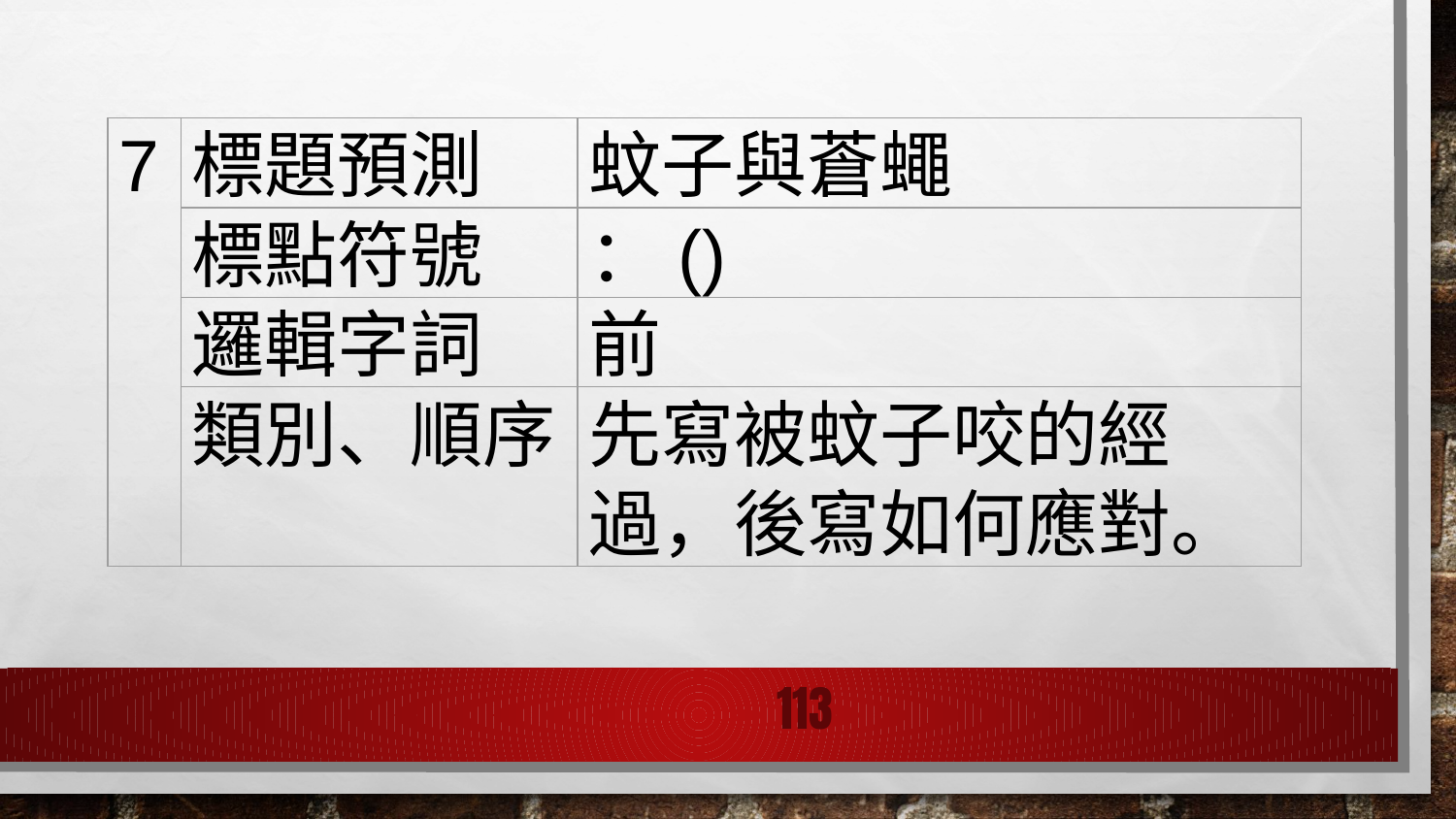

| 7 | 標題預測 | 蚊子與蒼蠅 |
| --- | --- | --- |
|  | 標點符號 | ：() |
|  | 邏輯字詞 | 前 |
|  | 類別、順序 | 先寫被蚊子咬的經過，後寫如何應對。 |
113